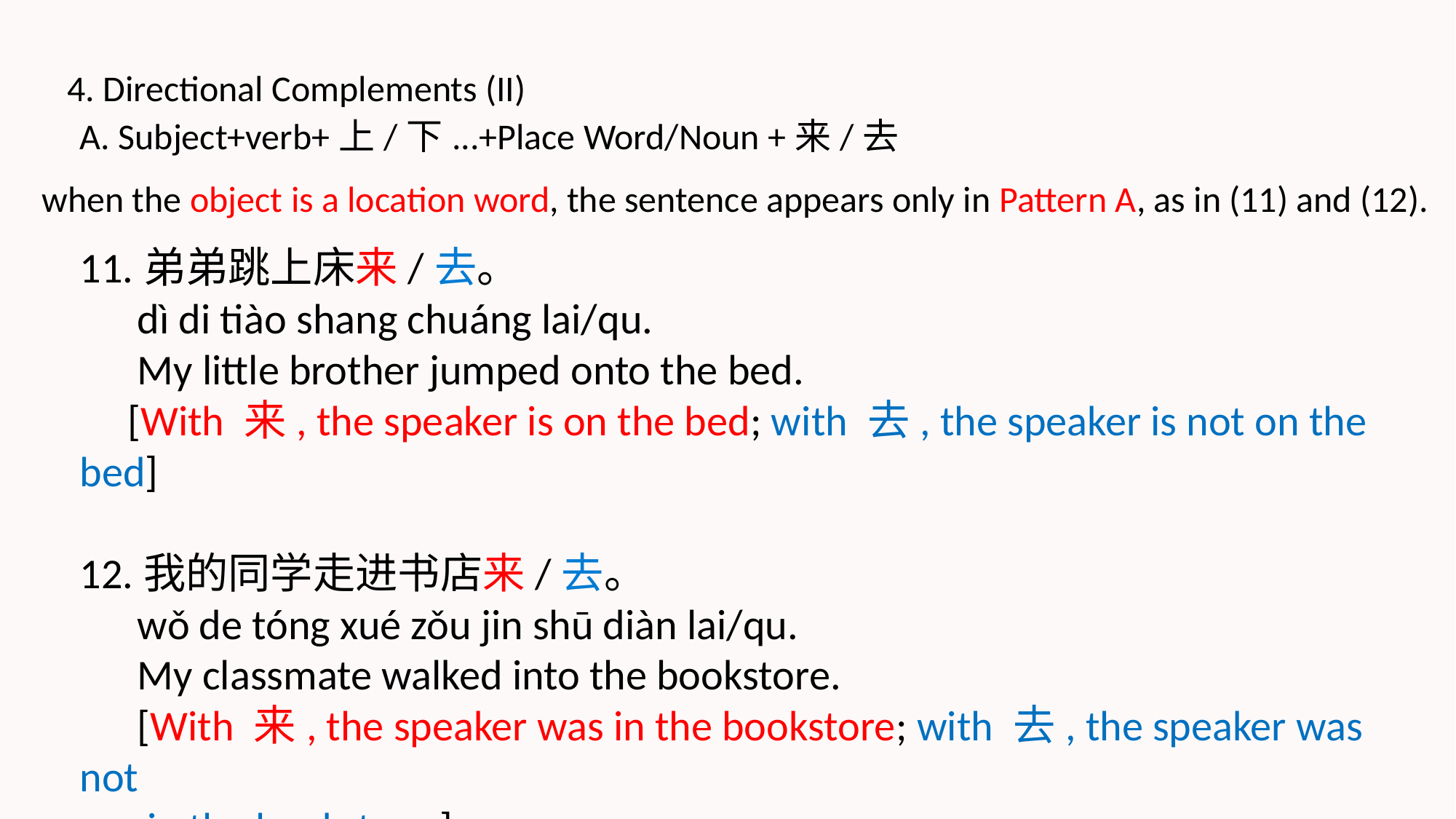

4. Directional Complements (II)
A. Subject+verb+上/下...+Place Word/Noun +来/去
when the object is a location word, the sentence appears only in Pattern A, as in (11) and (12).

11.弟弟跳上床来/去。
      dì di tiào shang chuáng lai/qu.
      My little brother jumped onto the bed.
     [With 来, the speaker is on the bed; with 去, the speaker is not on the bed]

12.我的同学走进书店来/去。
      wǒ de tóng xué zǒu jin shū diàn lai/qu.
      My classmate walked into the bookstore.
      [With 来, the speaker was in the bookstore; with 去, the speaker was not
       in the bookstore.]